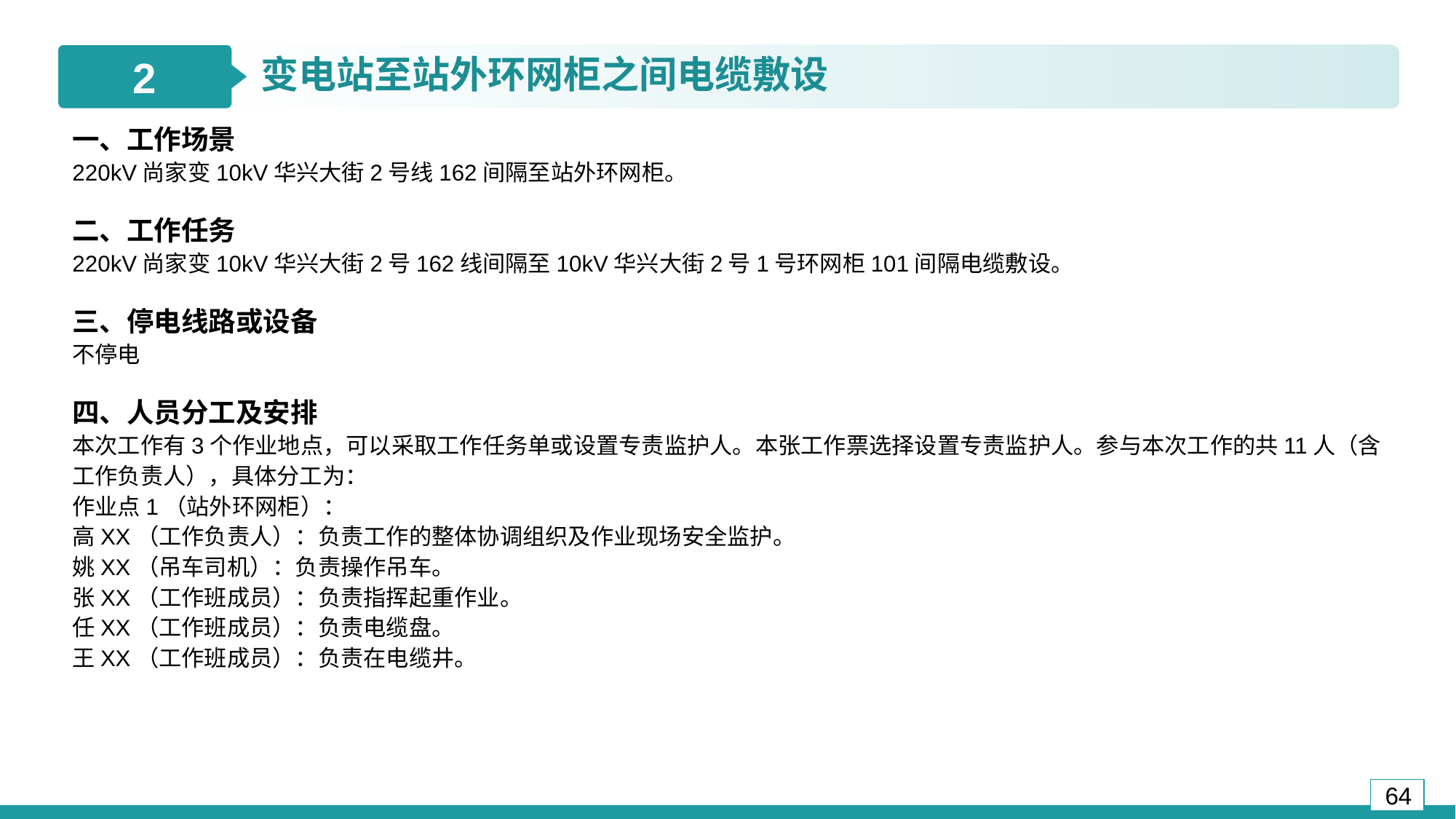

2
变电站至站外环网柜之间电缆敷设

一、工作场景
220kV尚家变10kV华兴大街2号线162间隔至站外环网柜。

二、工作任务
220kV尚家变10kV华兴大街2号162线间隔至10kV华兴大街2号1号环网柜101间隔电缆敷设。

三、停电线路或设备
不停电

四、人员分工及安排
本次工作有3个作业地点，可以采取工作任务单或设置专责监护人。本张工作票选择设置专责监护人。参与本次工作的共11人（含工作负责人），具体分工为：
作业点1（站外环网柜）：
高XX（工作负责人）：负责工作的整体协调组织及作业现场安全监护。
姚XX（吊车司机）：负责操作吊车。
张XX（工作班成员）：负责指挥起重作业。
任XX（工作班成员）：负责电缆盘。
王XX（工作班成员）：负责在电缆井。
3
2

10